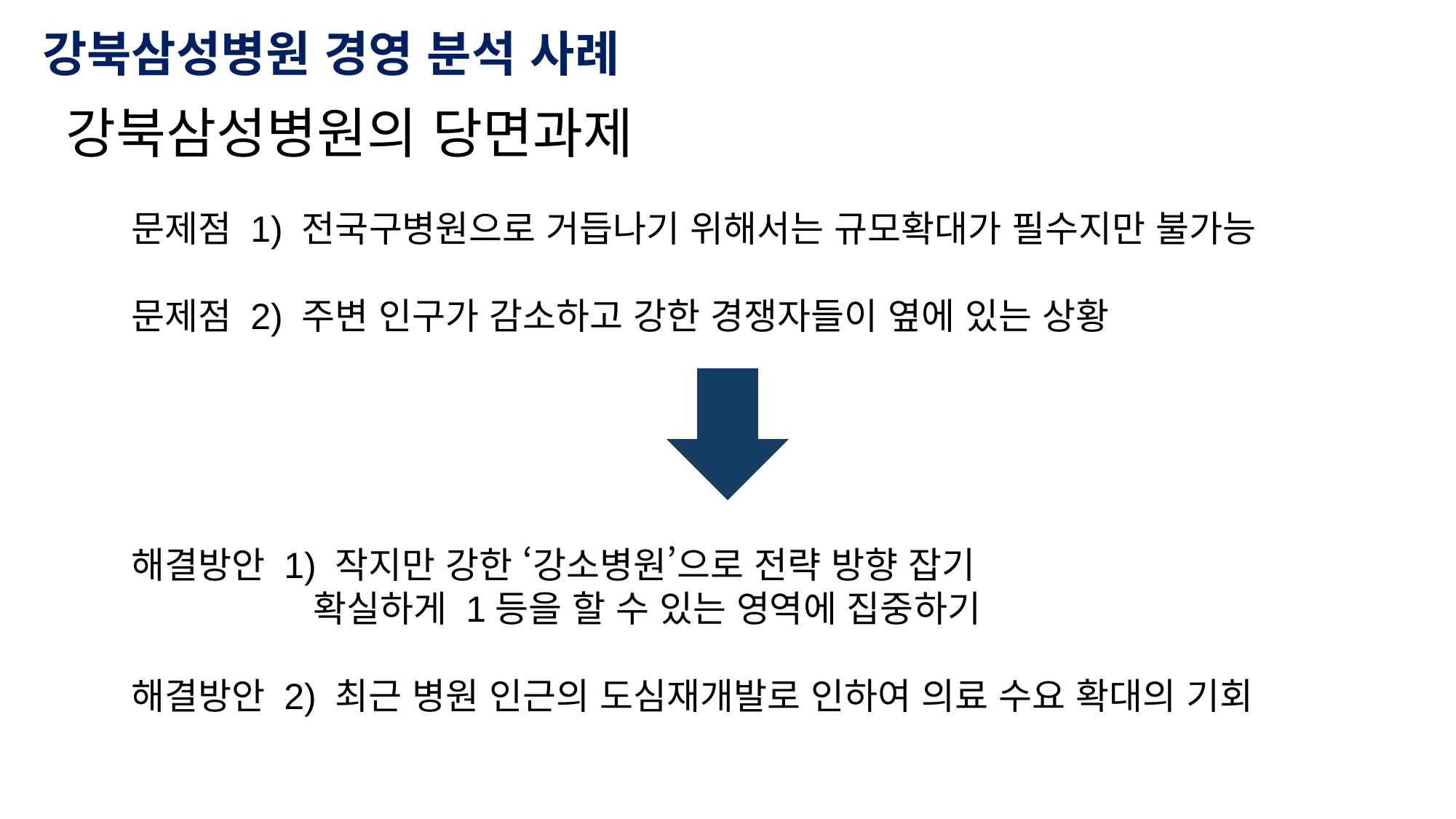

강북삼성병원 경영 분석 사례
강북삼성병원의 당면과제
문제점 1) 전국구병원으로 거듭나기 위해서는 규모확대가 필수지만 불가능

문제점 2) 주변 인구가 감소하고 강한 경쟁자들이 옆에 있는 상황

해결방안 1) 작지만 강한 ‘강소병원’으로 전략 방향 잡기
                 확실하게 1등을 할 수 있는 영역에 집중하기

해결방안 2) 최근 병원 인근의 도심재개발로 인하여 의료 수요 확대의 기회